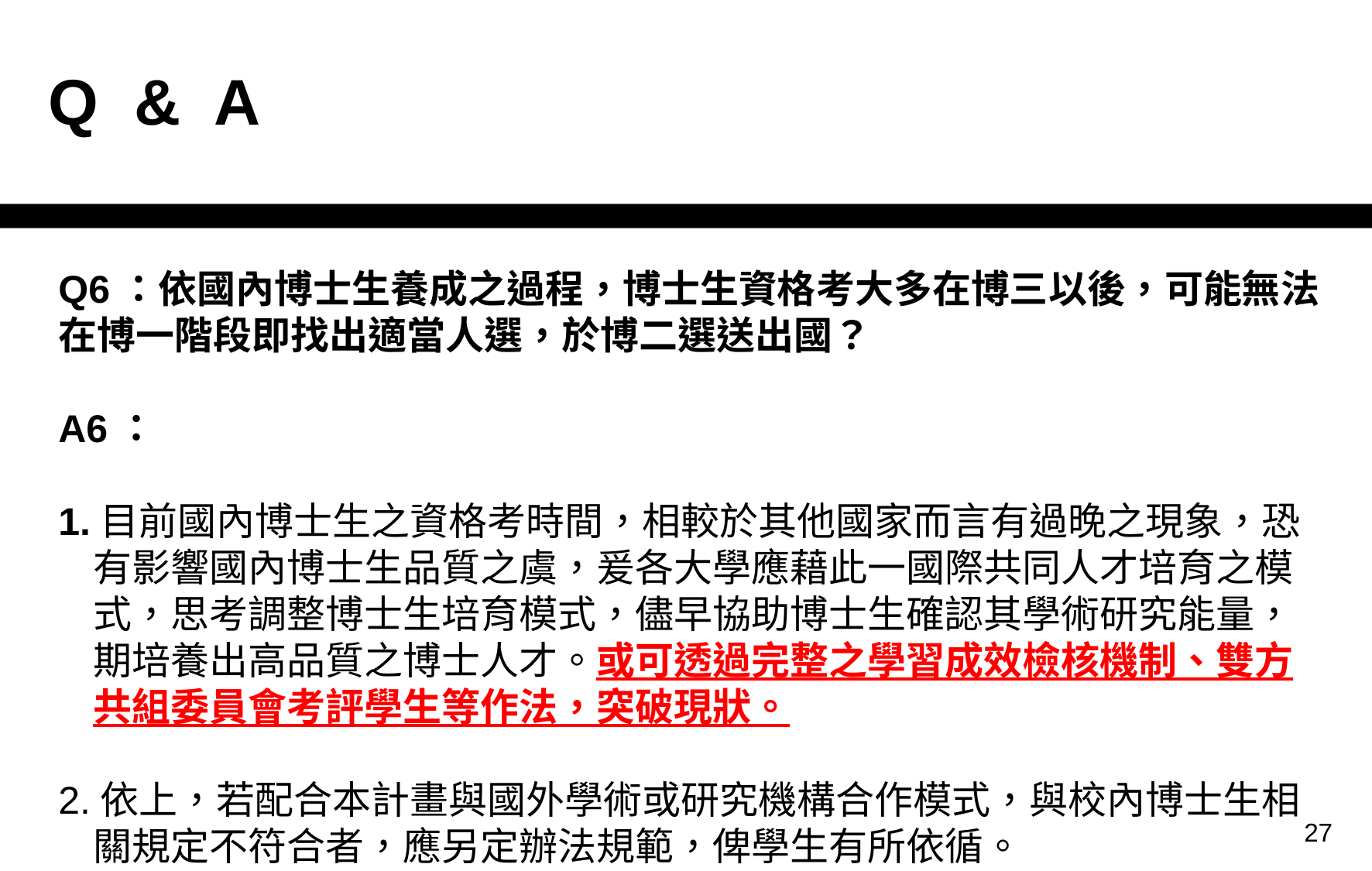

| Q & A |
| --- |

Q6：依國內博士生養成之過程，博士生資格考大多在博三以後，可能無法在博一階段即找出適當人選，於博二選送出國？

A6：

1.目前國內博士生之資格考時間，相較於其他國家而言有過晚之現象，恐有影響國內博士生品質之虞，爰各大學應藉此一國際共同人才培育之模式，思考調整博士生培育模式，儘早協助博士生確認其學術研究能量，期培養出高品質之博士人才。或可透過完整之學習成效檢核機制、雙方共組委員會考評學生等作法，突破現狀。

2.依上，若配合本計畫與國外學術或研究機構合作模式，與校內博士生相關規定不符合者，應另定辦法規範，俾學生有所依循。
27